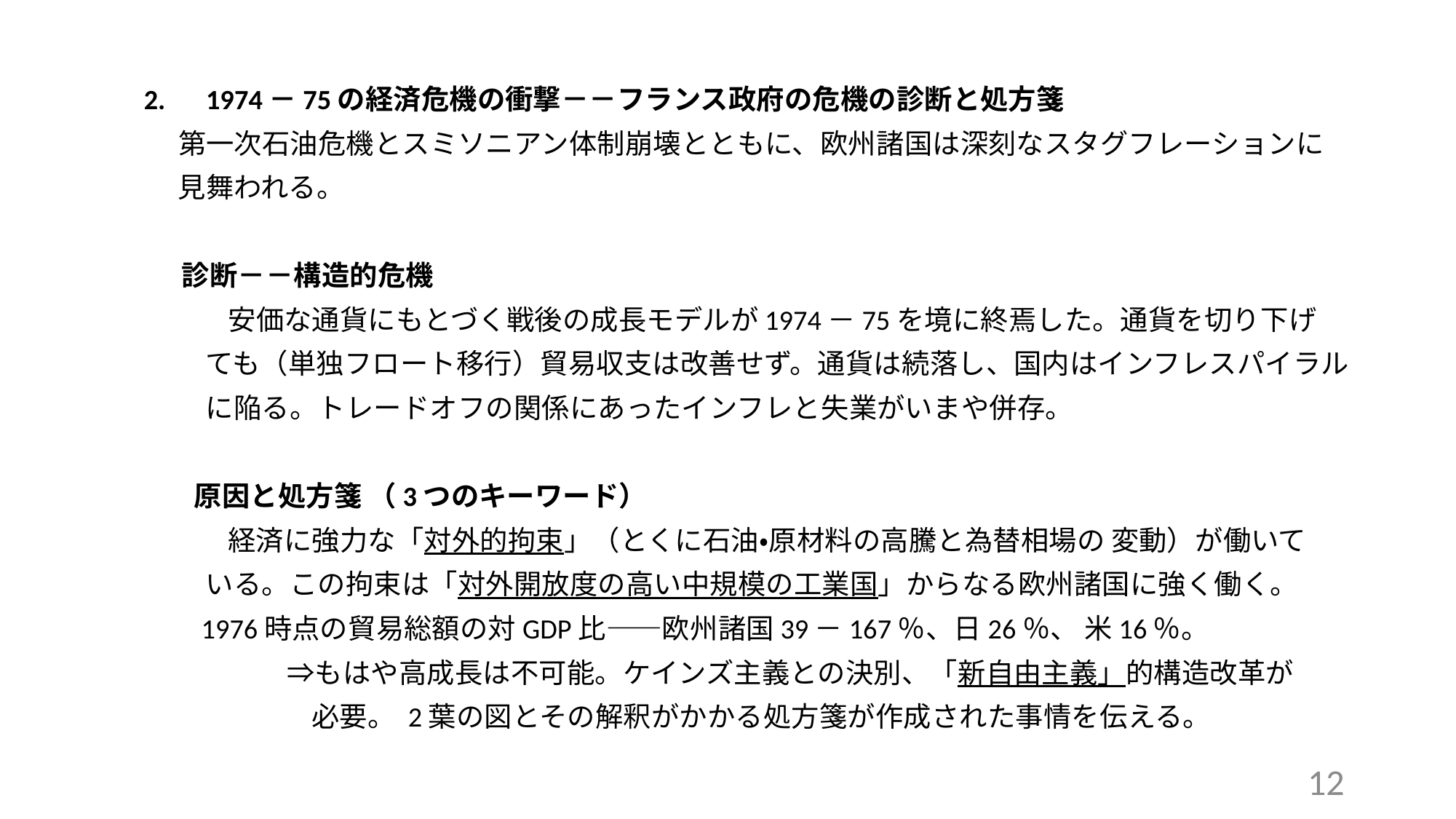

2.　1974－75の経済危機の衝撃－－フランス政府の危機の診断と処方箋
　 第一次石油危機とスミソニアン体制崩壊とともに、欧州諸国は深刻なスタグフレーションに
　 見舞われる。

　  診断－－構造的危機
　　　安価な通貨にもとづく戦後の成長モデルが1974－75を境に終焉した。通貨を切り下げ
         ても（単独フロート移行）貿易収支は改善せず。通貨は続落し、国内はインフレスパイラル
         に陥る。トレードオフの関係にあったインフレと失業がいまや併存。

　　原因と処方箋 （3つのキーワード）
　　　経済に強力な「対外的拘束」（とくに石油・原材料の高騰と為替相場の 変動）が働いて
         いる。この拘束は「対外開放度の高い中規模の工業国」からなる欧州諸国に強く働く。
         1976時点の貿易総額の対GDP比――欧州諸国39－167％、日26％、 米16％。
　　　     　⇒もはや高成長は不可能。ケインズ主義との決別、「新自由主義」的構造改革が
　　         　　必要。 2葉の図とその解釈がかかる処方箋が作成された事情を伝える。

12